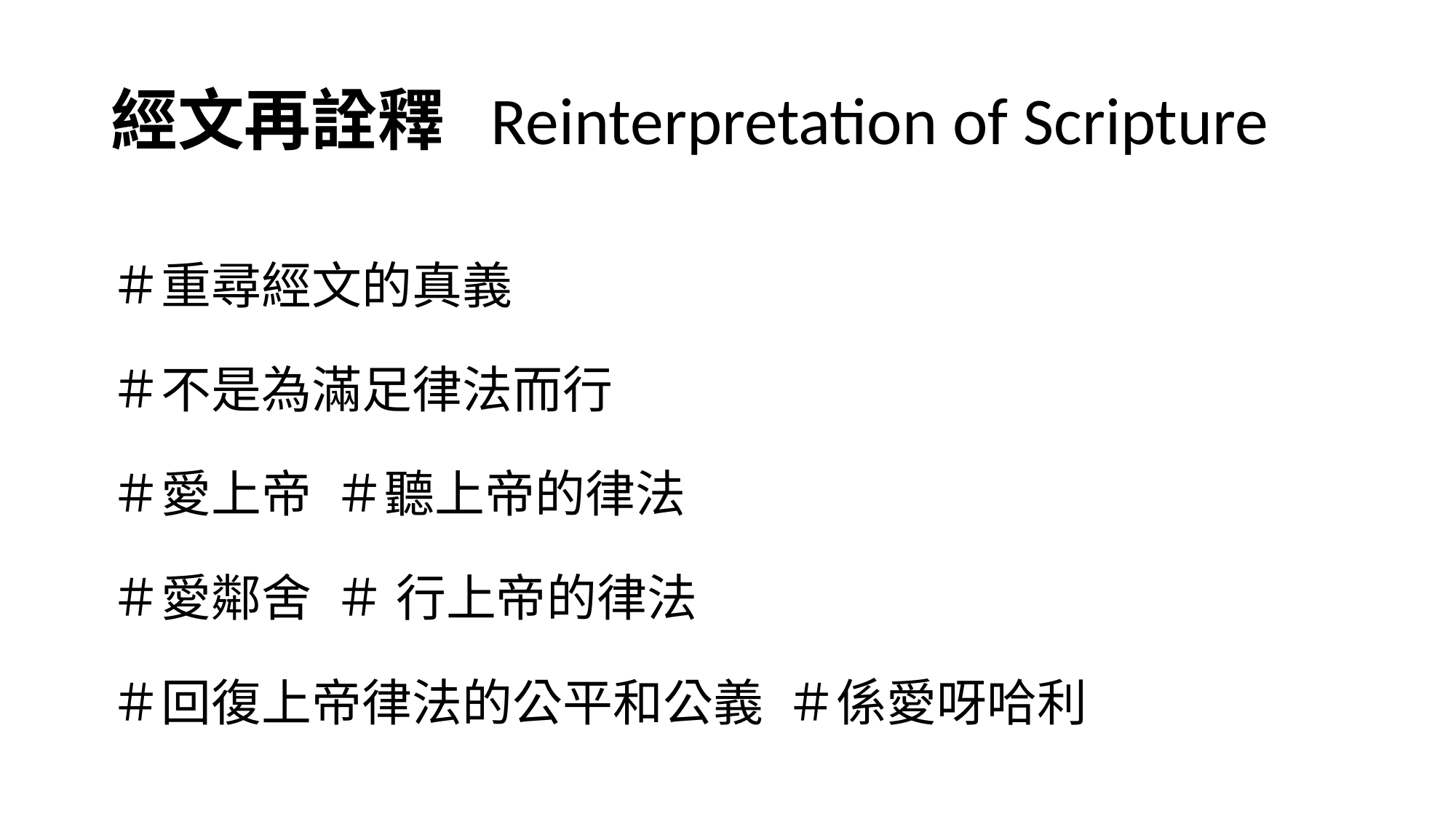

# 經文再詮釋  Reinterpretation of Scripture
＃重尋經文的真義
＃不是為滿足律法而行
＃愛上帝  ＃聽上帝的律法
＃愛鄰舍  ＃ 行上帝的律法
＃回復上帝律法的公平和公義  ＃係愛呀哈利